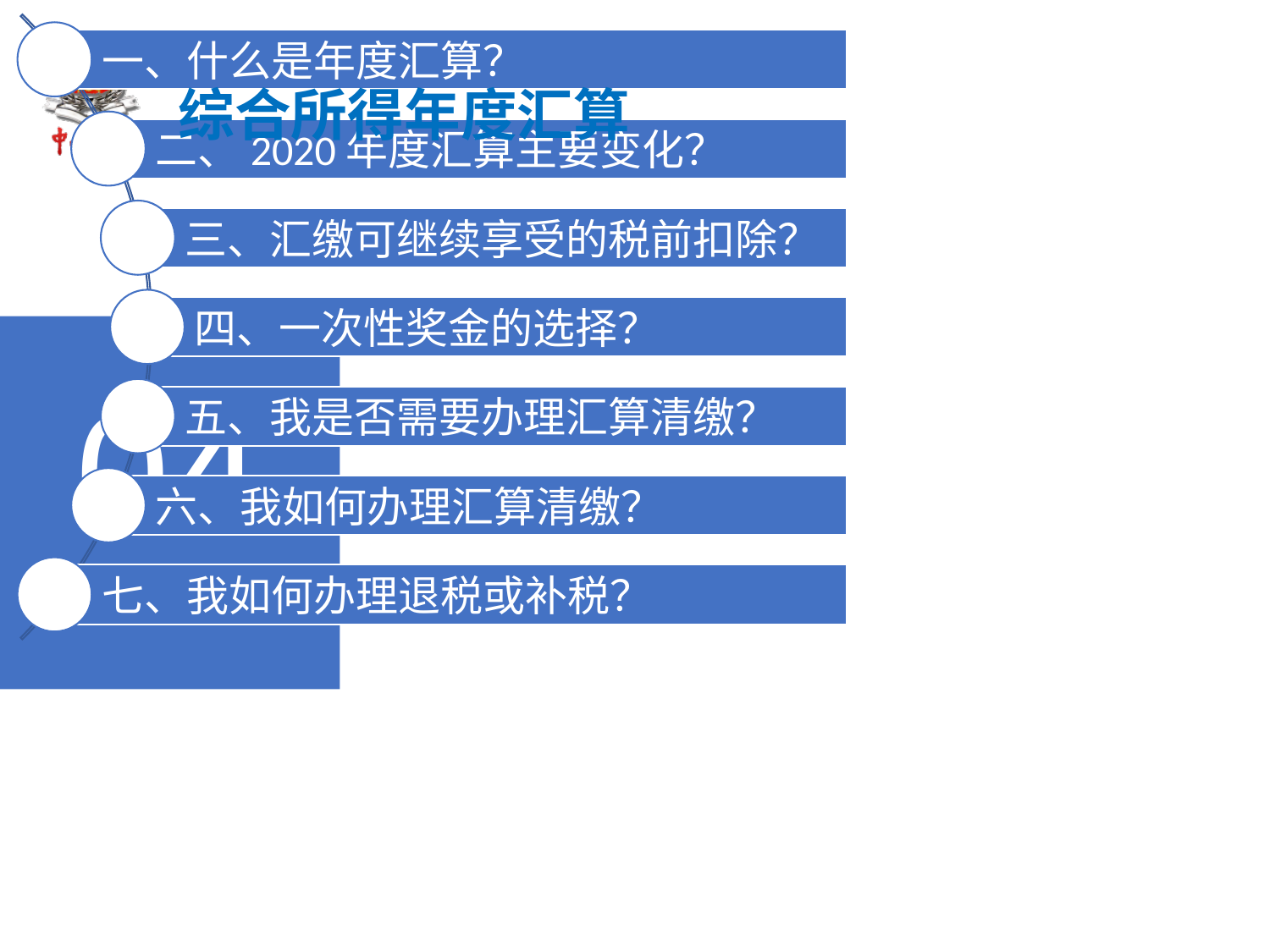

综合所得年度汇算
一、什么是年度汇算？
二、2020年度汇算主要变化？
三、汇缴可继续享受的税前扣除？
四、一次性奖金的选择？
五、我是否需要办理汇算清缴？
六、我如何办理汇算清缴？
七、我如何办理退税或补税？

04